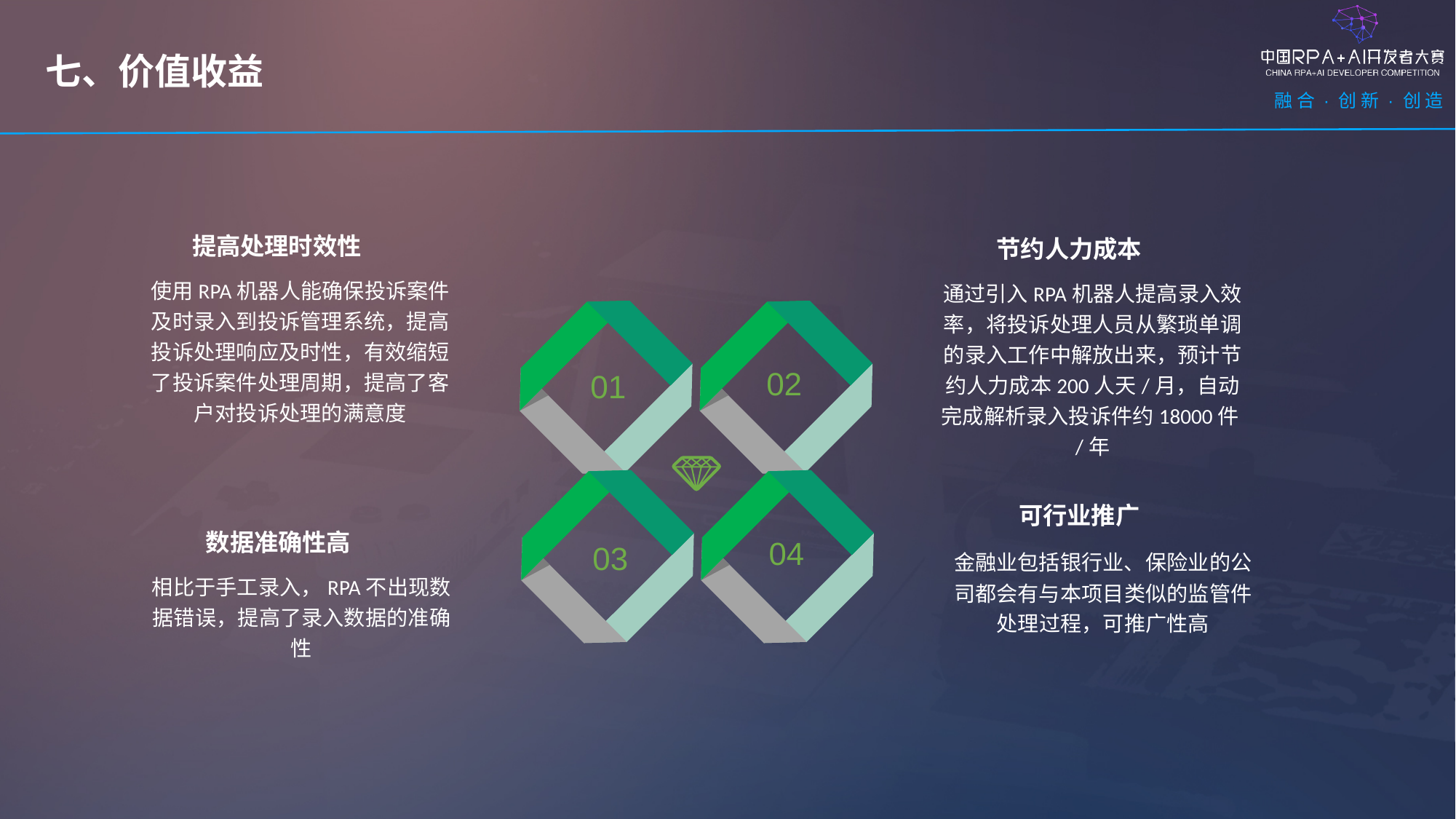

七、价值收益
提高处理时效性
使用RPA机器人能确保投诉案件及时录入到投诉管理系统，提高投诉处理响应及时性，有效缩短了投诉案件处理周期，提高了客户对投诉处理的满意度
节约人力成本
通过引入RPA机器人提高录入效率，将投诉处理人员从繁琐单调的录入工作中解放出来，预计节约人力成本200人天/月，自动完成解析录入投诉件约18000件/年

02
01
04
03

可行业推广
金融业包括银行业、保险业的公司都会有与本项目类似的监管件处理过程，可推广性高
数据准确性高
相比于手工录入，RPA不出现数据错误，提高了录入数据的准确性